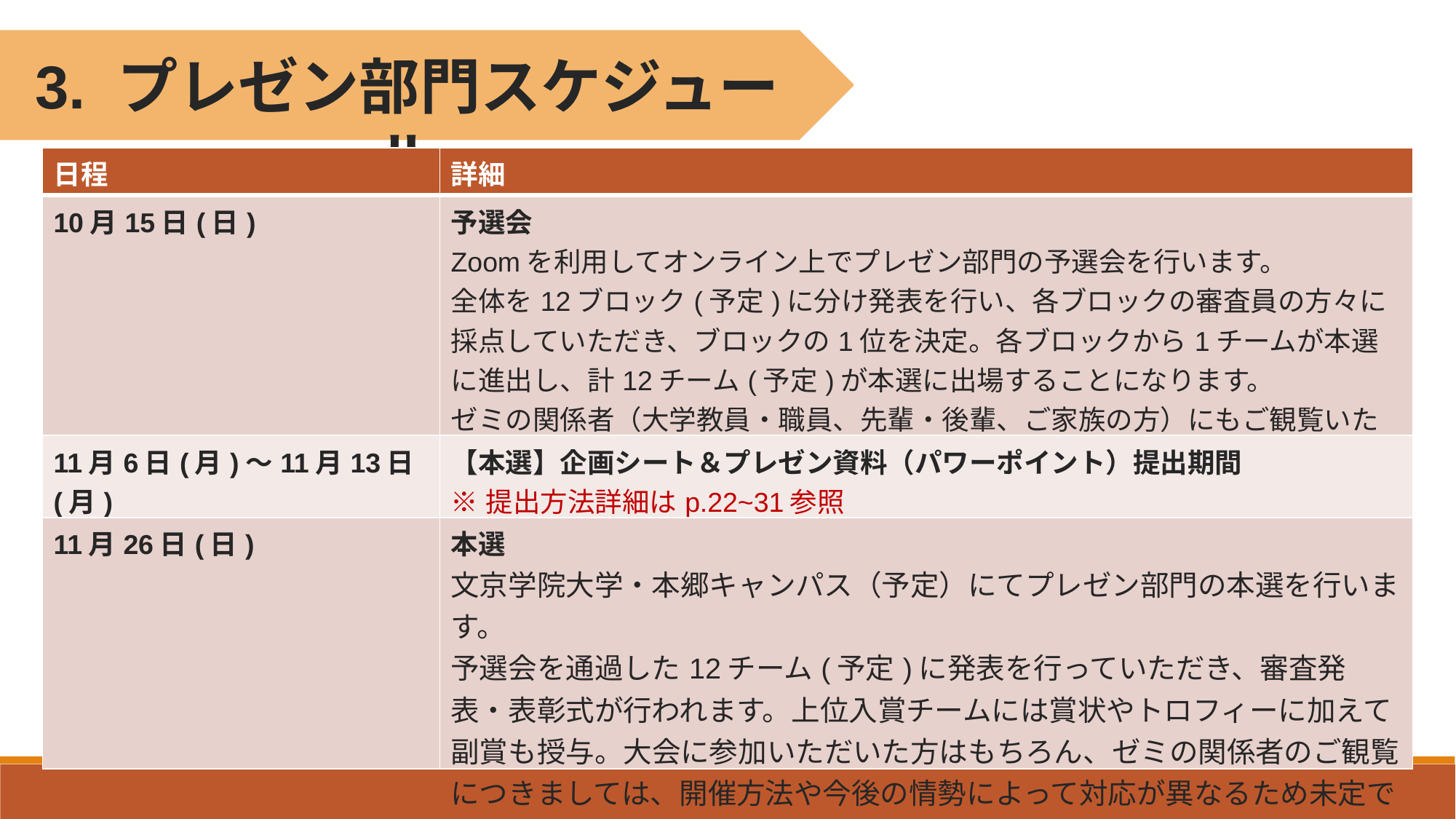

3. プレゼン部門スケジュール
| 日程 | 詳細 |
| --- | --- |
| 10月15日(日) | 予選会 Zoomを利用してオンライン上でプレゼン部門の予選会を行います。 全体を12ブロック(予定)に分け発表を行い、各ブロックの審査員の方々に採点していただき、ブロックの1位を決定。各ブロックから1チームが本選に進出し、計12チーム(予定)が本選に出場することになります。 ゼミの関係者（大学教員・職員、先輩・後輩、ご家族の方）にもご観覧いただけるようにする予定です。 |
| 11月6日(月)～11月13日(月) | 【本選】企画シート＆プレゼン資料（パワーポイント）提出期間 ※提出方法詳細はp.22~31参照 |
| 11月26日(日) | 本選 文京学院大学・本郷キャンパス（予定）にてプレゼン部門の本選を行います。 予選会を通過した12チーム(予定)に発表を行っていただき、審査発表・表彰式が行われます。上位入賞チームには賞状やトロフィーに加えて副賞も授与。大会に参加いただいた方はもちろん、ゼミの関係者のご観覧につきましては、開催方法や今後の情勢によって対応が異なるため未定です。 |